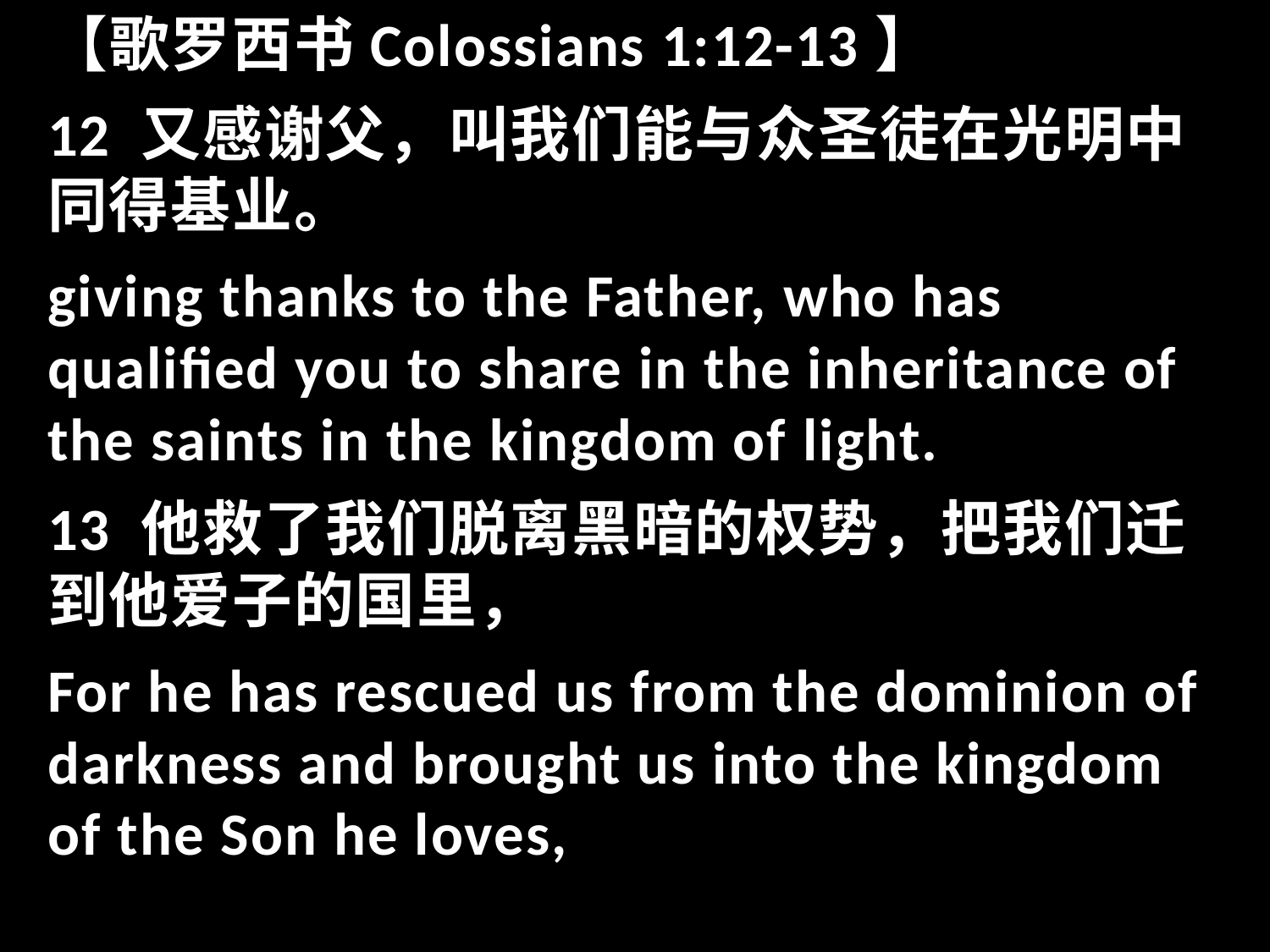

【歌罗西书Colossians 1:12-13】
12 又感谢父，叫我们能与众圣徒在光明中同得基业。
giving thanks to the Father, who has qualified you to share in the inheritance of the saints in the kingdom of light.
13 他救了我们脱离黑暗的权势，把我们迁到他爱子的国里，
For he has rescued us from the dominion of darkness and brought us into the kingdom of the Son he loves,